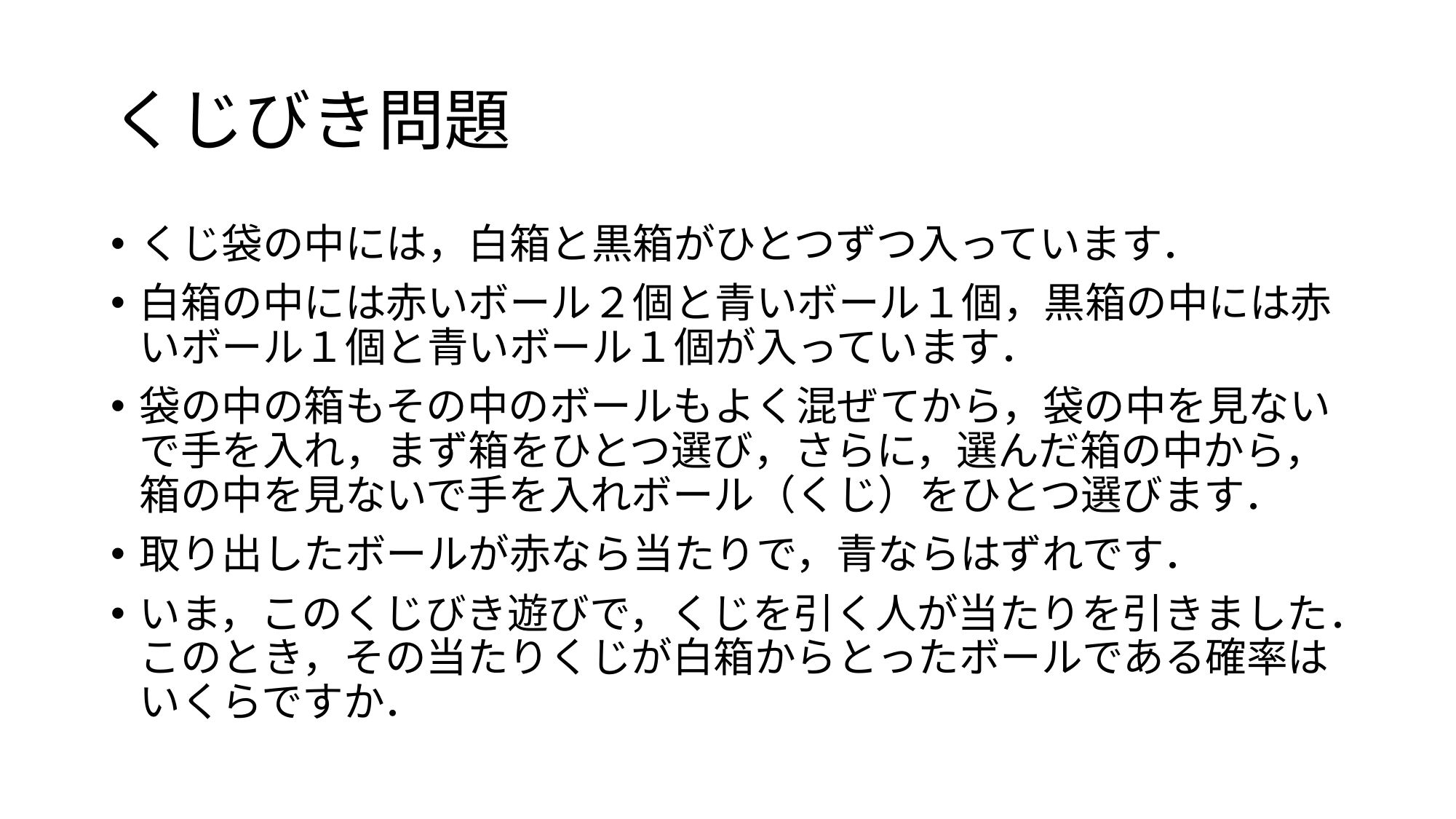

# くじびき問題
くじ袋の中には，白箱と黒箱がひとつずつ入っています．
白箱の中には赤いボール２個と青いボール１個，黒箱の中には赤いボール１個と青いボール１個が入っています．
袋の中の箱もその中のボールもよく混ぜてから，袋の中を見ないで手を入れ，まず箱をひとつ選び，さらに，選んだ箱の中から，箱の中を見ないで手を入れボール（くじ）をひとつ選びます．
取り出したボールが赤なら当たりで，青ならはずれです．
いま，このくじびき遊びで，くじを引く人が当たりを引きました．このとき，その当たりくじが白箱からとったボールである確率はいくらですか．